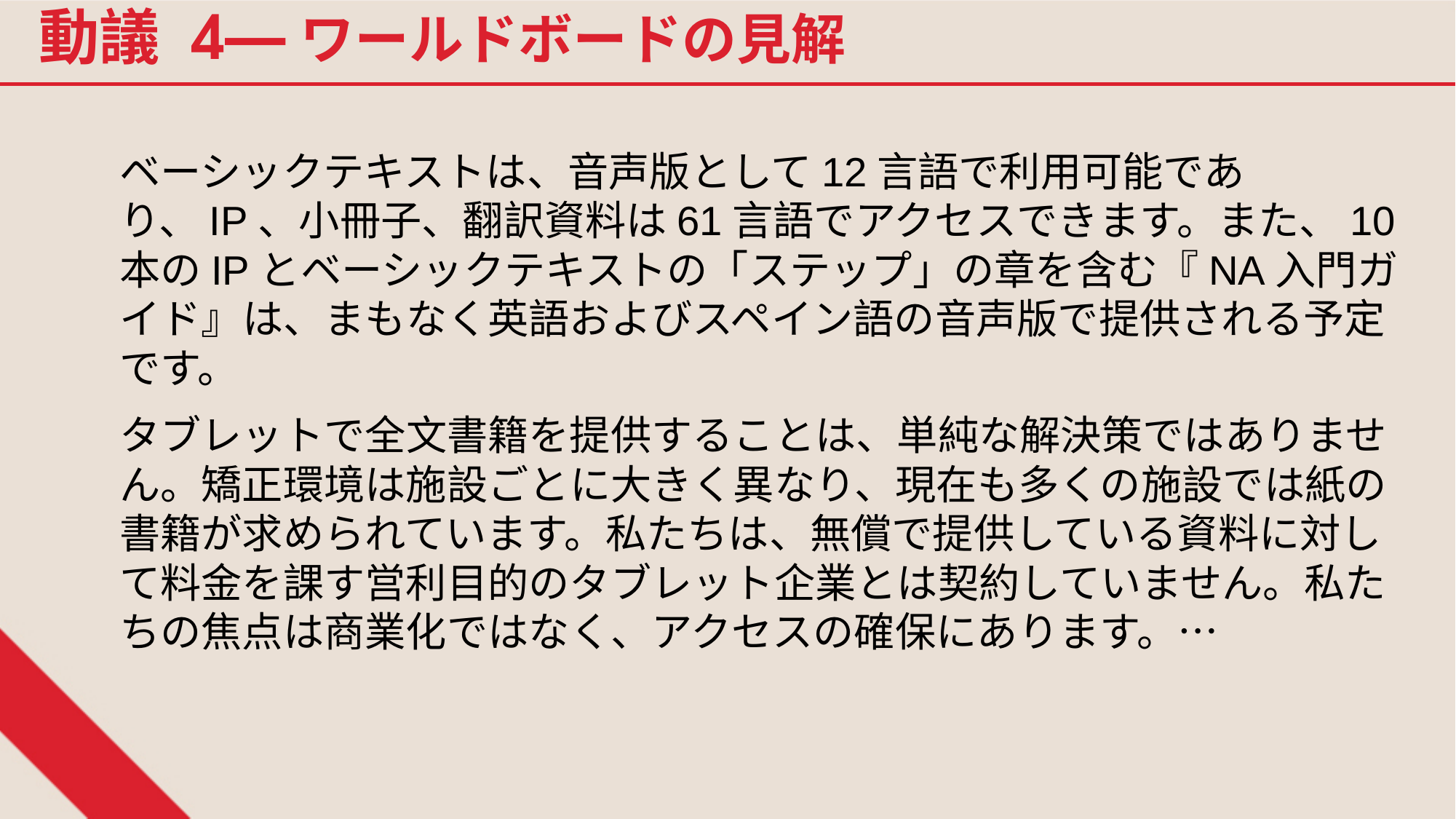

動議 4—ワールドボードの見解

ベーシックテキストは、音声版として12言語で利用可能であり、IP、小冊子、翻訳資料は61言語でアクセスできます。また、10本のIPとベーシックテキストの「ステップ」の章を含む『NA入門ガイド』は、まもなく英語およびスペイン語の音声版で提供される予定です。
タブレットで全文書籍を提供することは、単純な解決策ではありません。矯正環境は施設ごとに大きく異なり、現在も多くの施設では紙の書籍が求められています。私たちは、無償で提供している資料に対して料金を課す営利目的のタブレット企業とは契約していません。私たちの焦点は商業化ではなく、アクセスの確保にあります。…